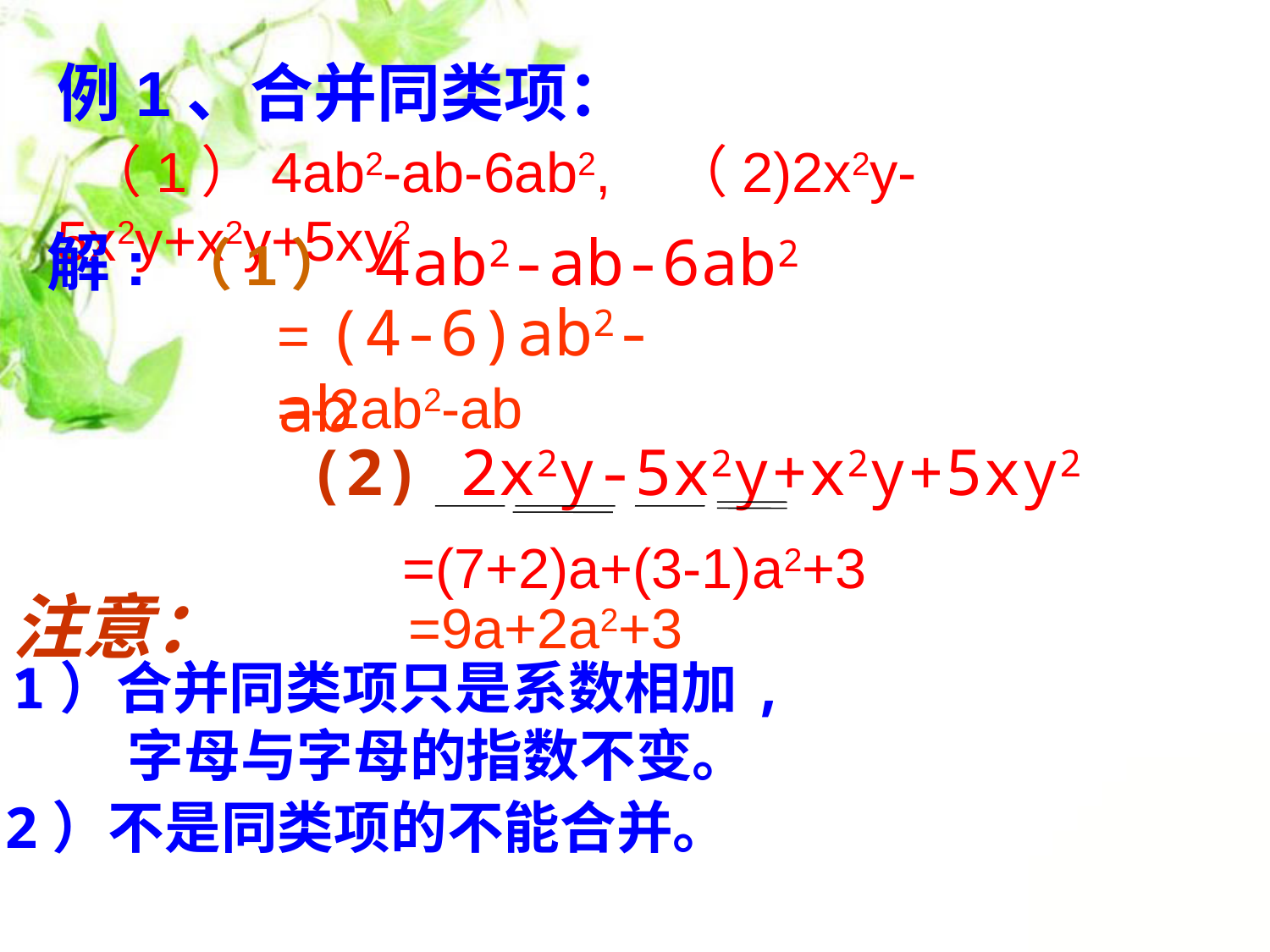

例1、合并同类项：
  （1）4ab2-ab-6ab2,   （2)2x2y-5x2y+x2y+5xy2
解: （1） 4ab2-ab-6ab2
= (4-6)ab2-ab
=-2ab2-ab
(2) 2x2y-5x2y+x2y+5xy2

=(7+2)a+(3-1)a2+3
注意：
=9a+2a2+3
1）合并同类项只是系数相加,
   字母与字母的指数不变。
2）不是同类项的不能合并。